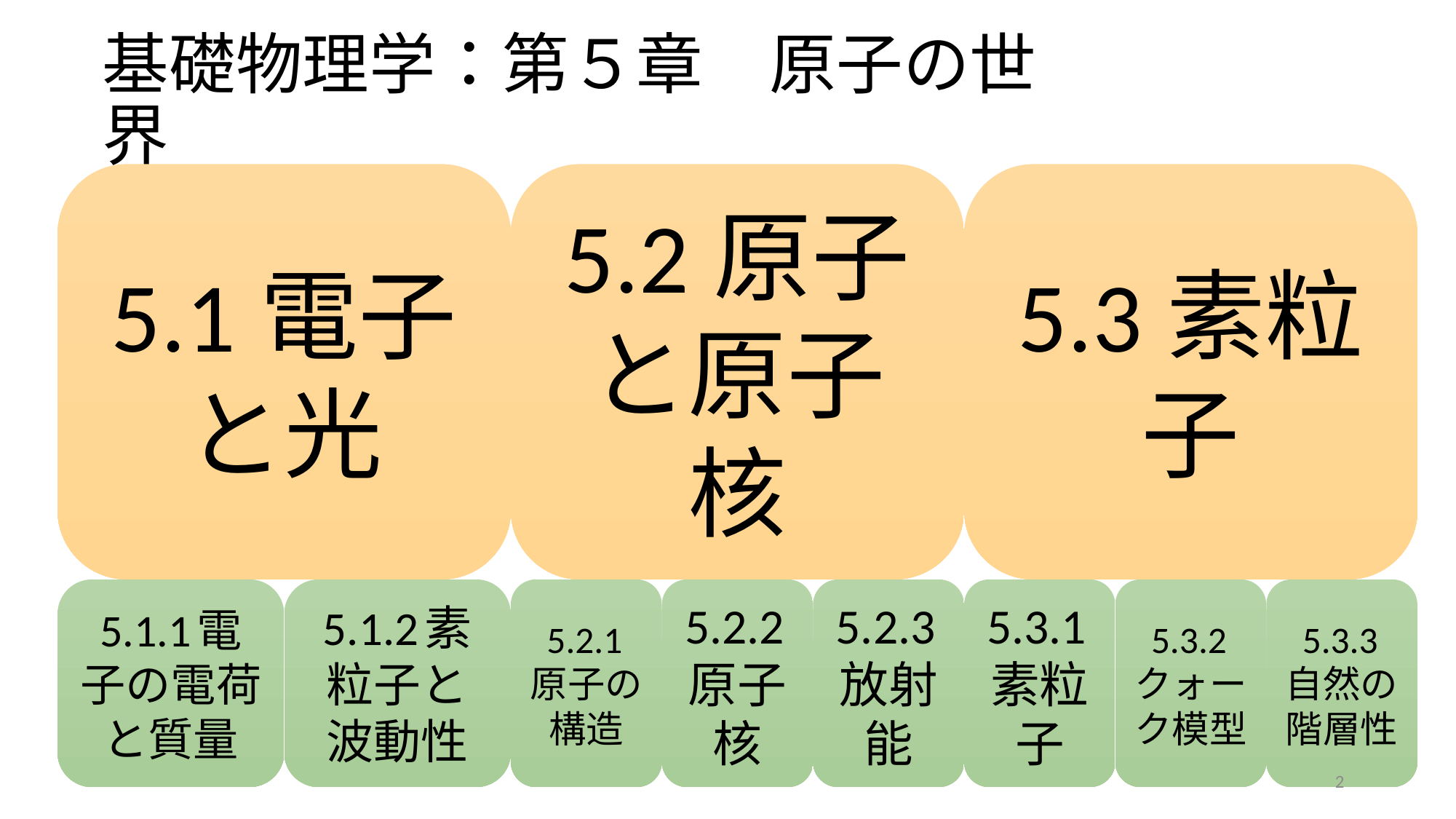

# 基礎物理学：第５章　原子の世界
5.1電子と光
5.1.1電子の電荷と質量
5.1.2素粒子と波動性
5.2原子と原子核
5.2.1原子の構造
5.3素粒子
5.3.2クォーク模型
5.3.3自然の階層性
2